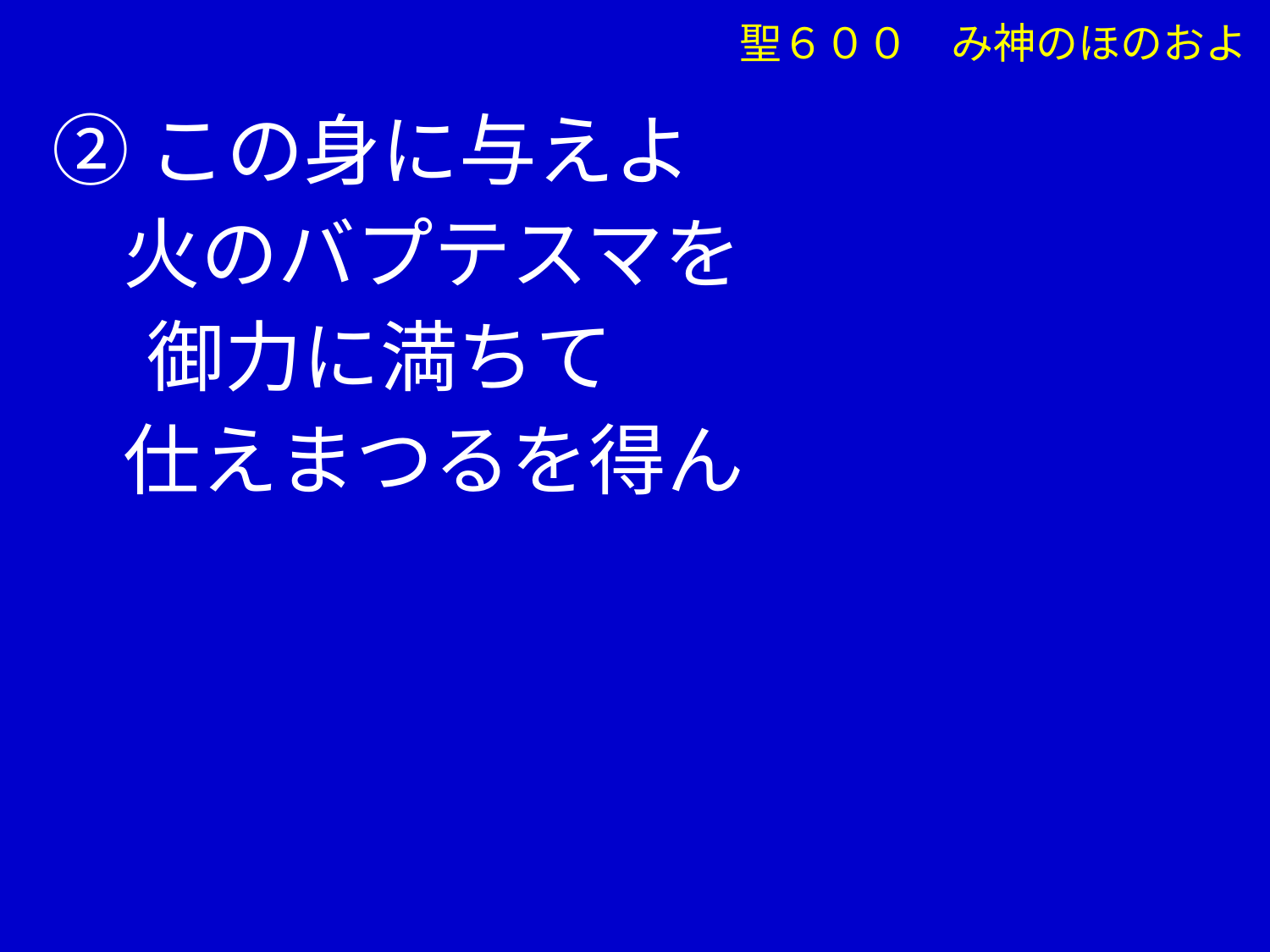

②この身に与えよ
   火のバプテスマを
　 御力に満ちて
   仕えまつるを得ん
聖６００　み神のほのおよ